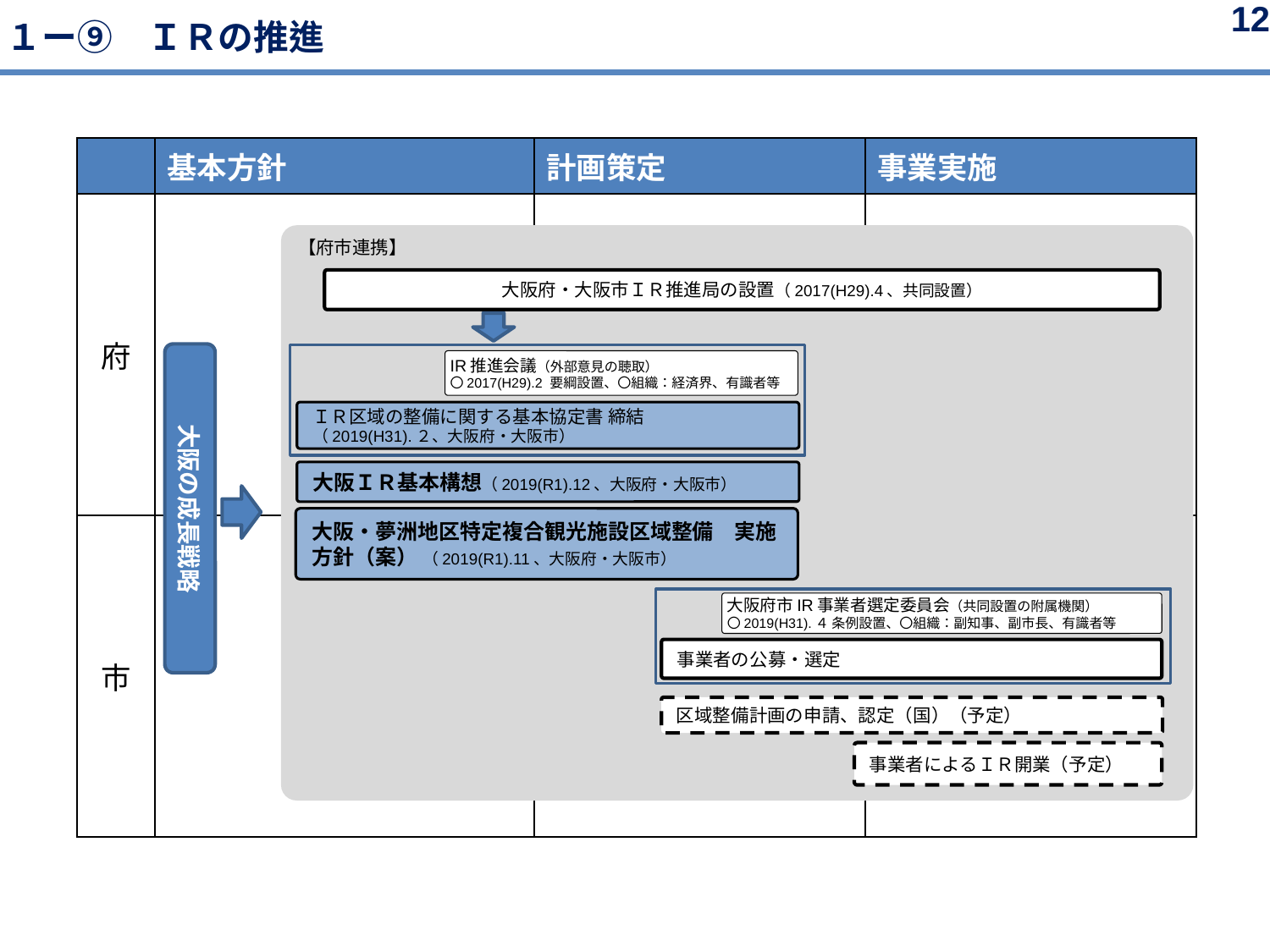

12
１ー⑨　ＩＲの推進
|  | 基本方針 | 計画策定 | 事業実施 |
| --- | --- | --- | --- |
| 府 |  |  |  |
| 市 |  |  |  |
【府市連携】
大阪府・大阪市ＩＲ推進局の設置（2017(H29).4、共同設置）

大阪の成長戦略

IR推進会議（外部意見の聴取）
〇2017(H29).2 要綱設置、〇組織：経済界、有識者等
ＩＲ区域の整備に関する基本協定書 締結
（2019(H31).２、⼤阪府・⼤阪市）
大阪ＩＲ基本構想（2019(R1).12、⼤阪府・⼤阪市）

大阪・夢洲地区特定複合観光施設区域整備　実施方針（案） （2019(R1).11、⼤阪府・⼤阪市）

大阪府市IR事業者選定委員会（共同設置の附属機関）
〇2019(H31).４ 条例設置、〇組織：副知事、副市長、有識者等
事業者の公募・選定
区域整備計画の申請、認定（国）（予定）
事業者によるＩＲ開業（予定）